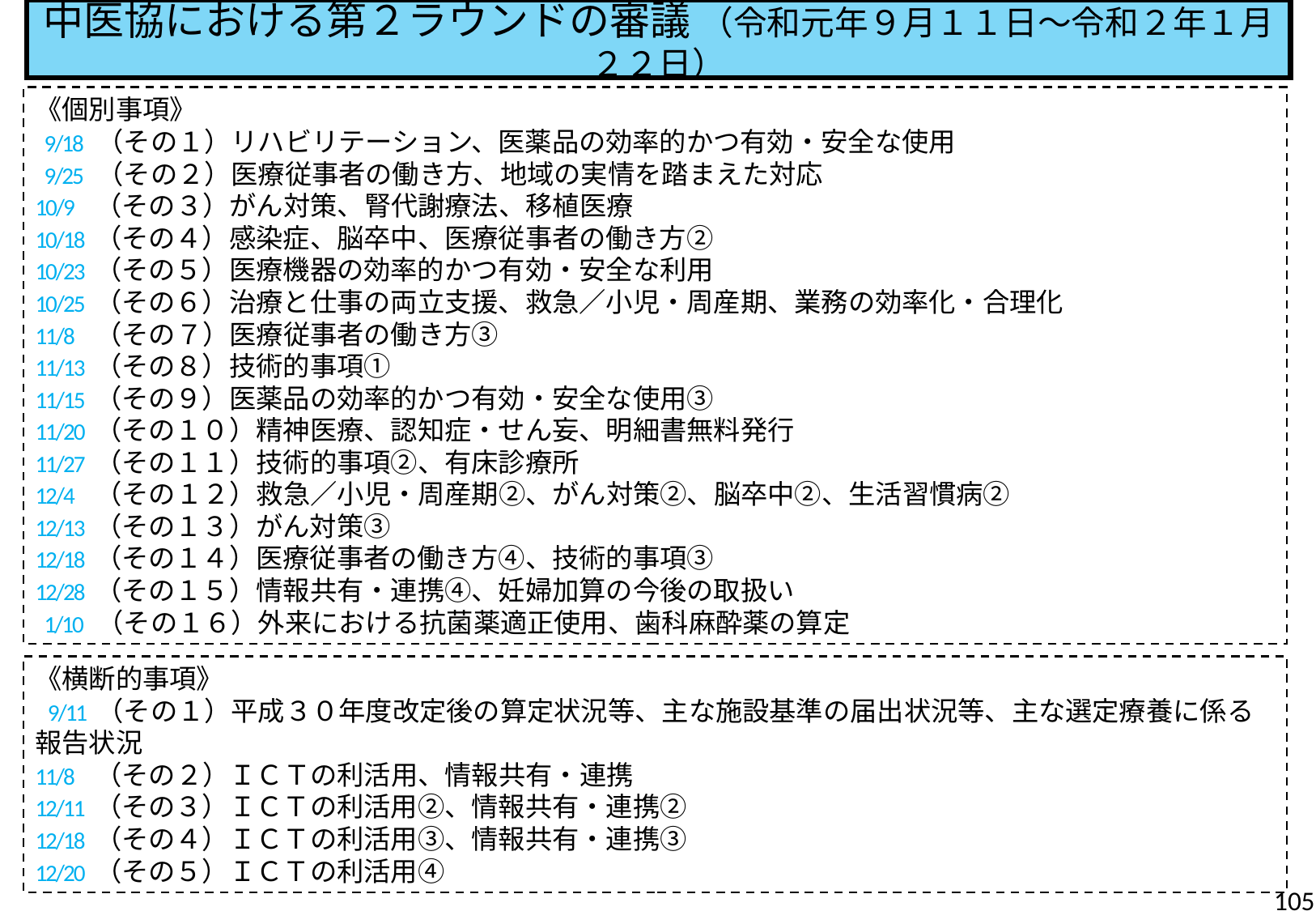

中医協における第２ラウンドの審議 （令和元年９月１１日～令和２年１月２２日）
《個別事項》
  9/18  （その１）リハビリテーション、医薬品の効率的かつ有効・安全な使用
  9/25  （その２）医療従事者の働き方、地域の実情を踏まえた対応
10/9    （その３）がん対策、腎代謝療法、移植医療
10/18 （その４）感染症、脳卒中、医療従事者の働き方②
10/23 （その５）医療機器の効率的かつ有効・安全な利用
10/25 （その６）治療と仕事の両立支援、救急／小児・周産期、業務の効率化・合理化
11/8    （その７）医療従事者の働き方③
11/13 （その８）技術的事項①
11/15 （その９）医薬品の効率的かつ有効・安全な使用③
11/20 （その１０）精神医療、認知症・せん妄、明細書無料発行
11/27 （その１１）技術的事項②、有床診療所
12/4    （その１２）救急／小児・周産期②、がん対策②、脳卒中②、生活習慣病②
12/13 （その１３）がん対策③
12/18 （その１４）医療従事者の働き方④、技術的事項③
12/28 （その１５）情報共有・連携④、妊婦加算の今後の取扱い
  1/10  （その１６）外来における抗菌薬適正使用、歯科麻酔薬の算定
《横断的事項》
   9/11 （その１）平成３０年度改定後の算定状況等、主な施設基準の届出状況等、主な選定療養に係る報告状況
11/8    （その２）ＩＣＴの利活用、情報共有・連携
12/11 （その３）ＩＣＴの利活用②、情報共有・連携②
12/18 （その４）ＩＣＴの利活用③、情報共有・連携③
12/20 （その５）ＩＣＴの利活用④
105